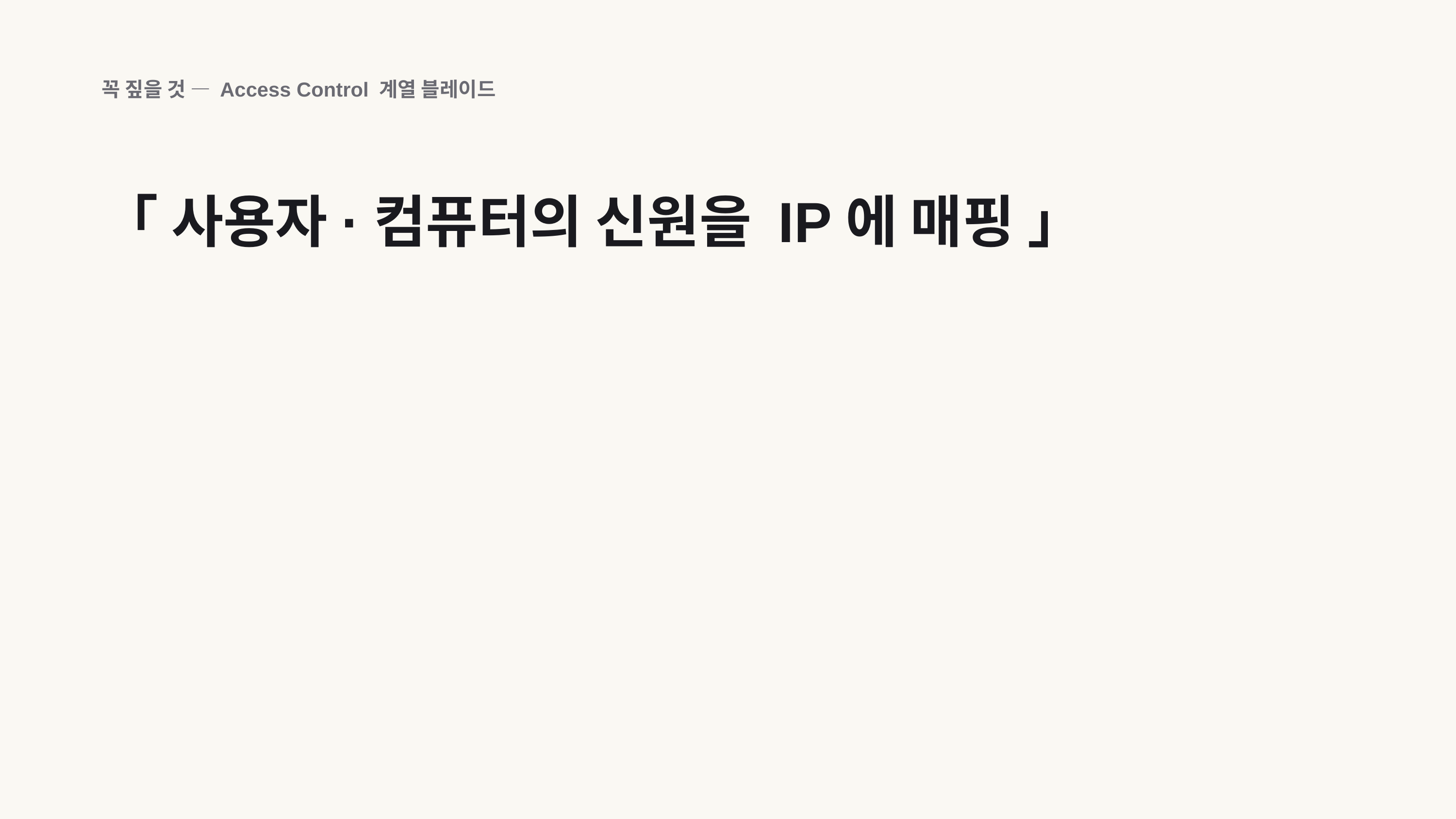

꼭 짚을 것 — Access Control 계열 블레이드
「 사용자·컴퓨터의 신원을 IP에 매핑 」